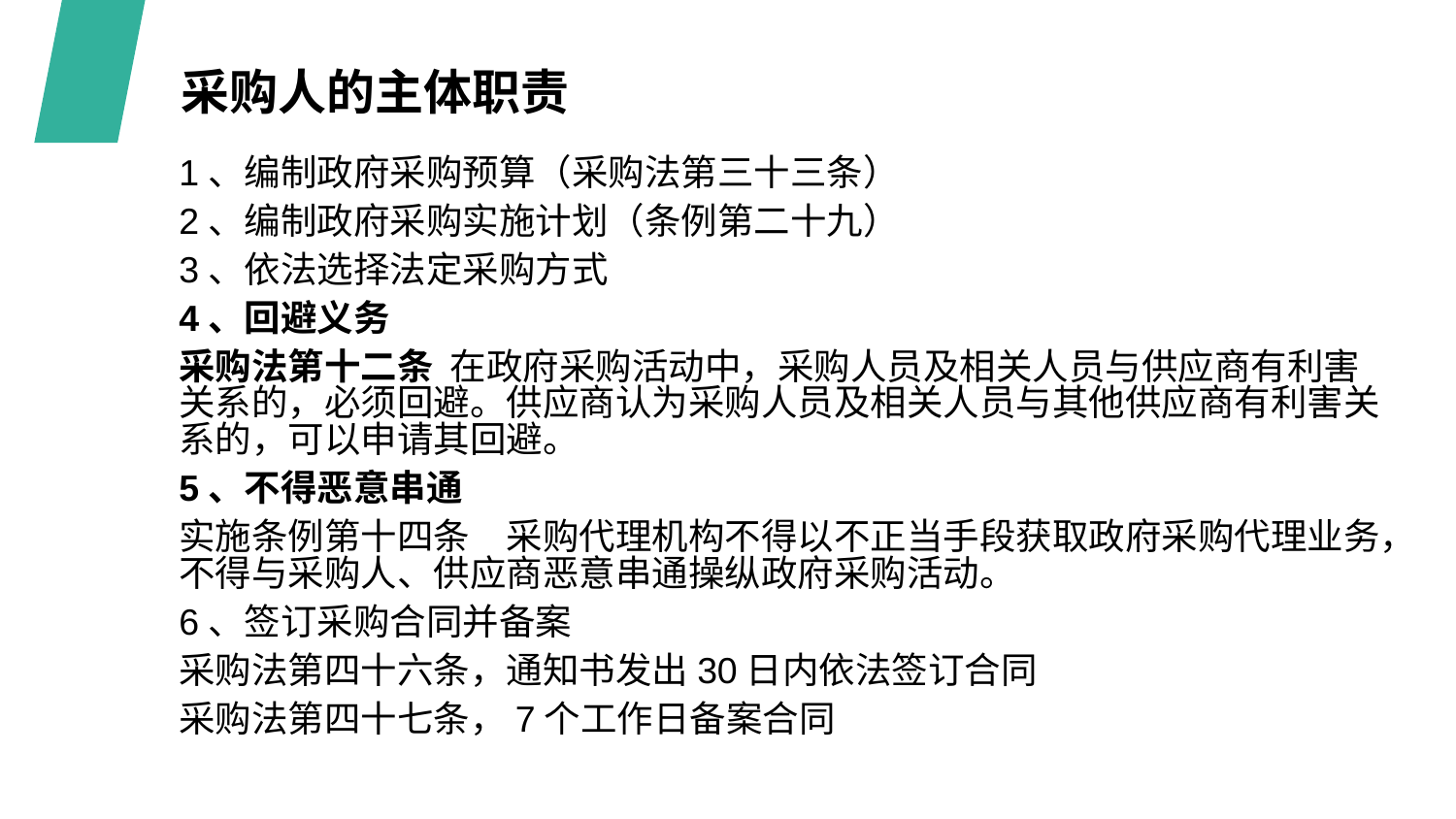

采购人的主体职责
1、编制政府采购预算（采购法第三十三条）
2、编制政府采购实施计划（条例第二十九）
3、依法选择法定采购方式
4、回避义务
采购法第十二条  在政府采购活动中，采购人员及相关人员与供应商有利害关系的，必须回避。供应商认为采购人员及相关人员与其他供应商有利害关系的，可以申请其回避。
5、不得恶意串通
实施条例第十四条　采购代理机构不得以不正当手段获取政府采购代理业务，不得与采购人、供应商恶意串通操纵政府采购活动。
6、签订采购合同并备案
采购法第四十六条，通知书发出30日内依法签订合同
采购法第四十七条，7个工作日备案合同